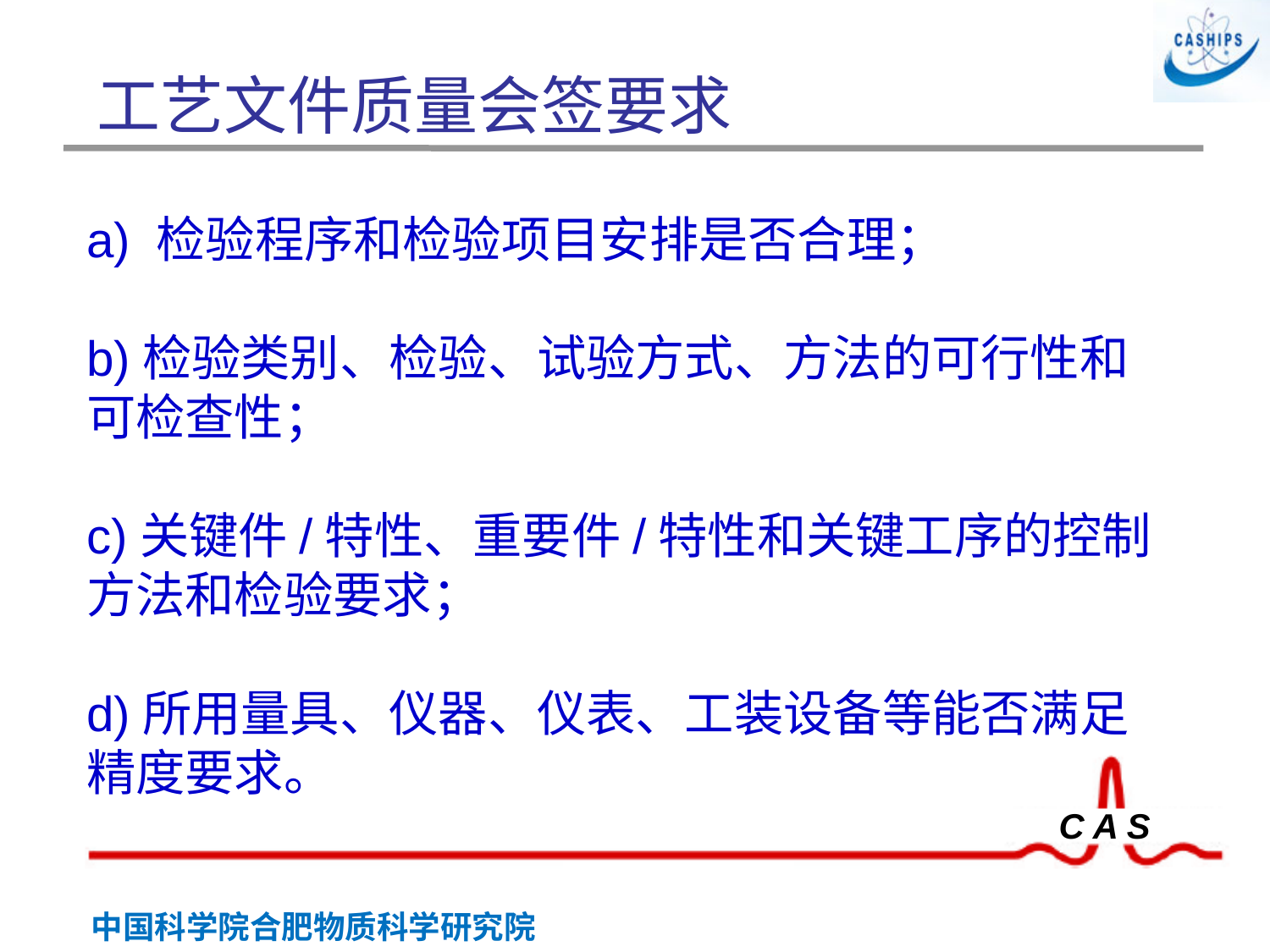

工艺文件质量会签要求

a) 检验程序和检验项目安排是否合理；

b)检验类别、检验、试验方式、方法的可行性和可检查性；

c)关键件/特性、重要件/特性和关键工序的控制方法和检验要求；

d)所用量具、仪器、仪表、工装设备等能否满足精度要求。